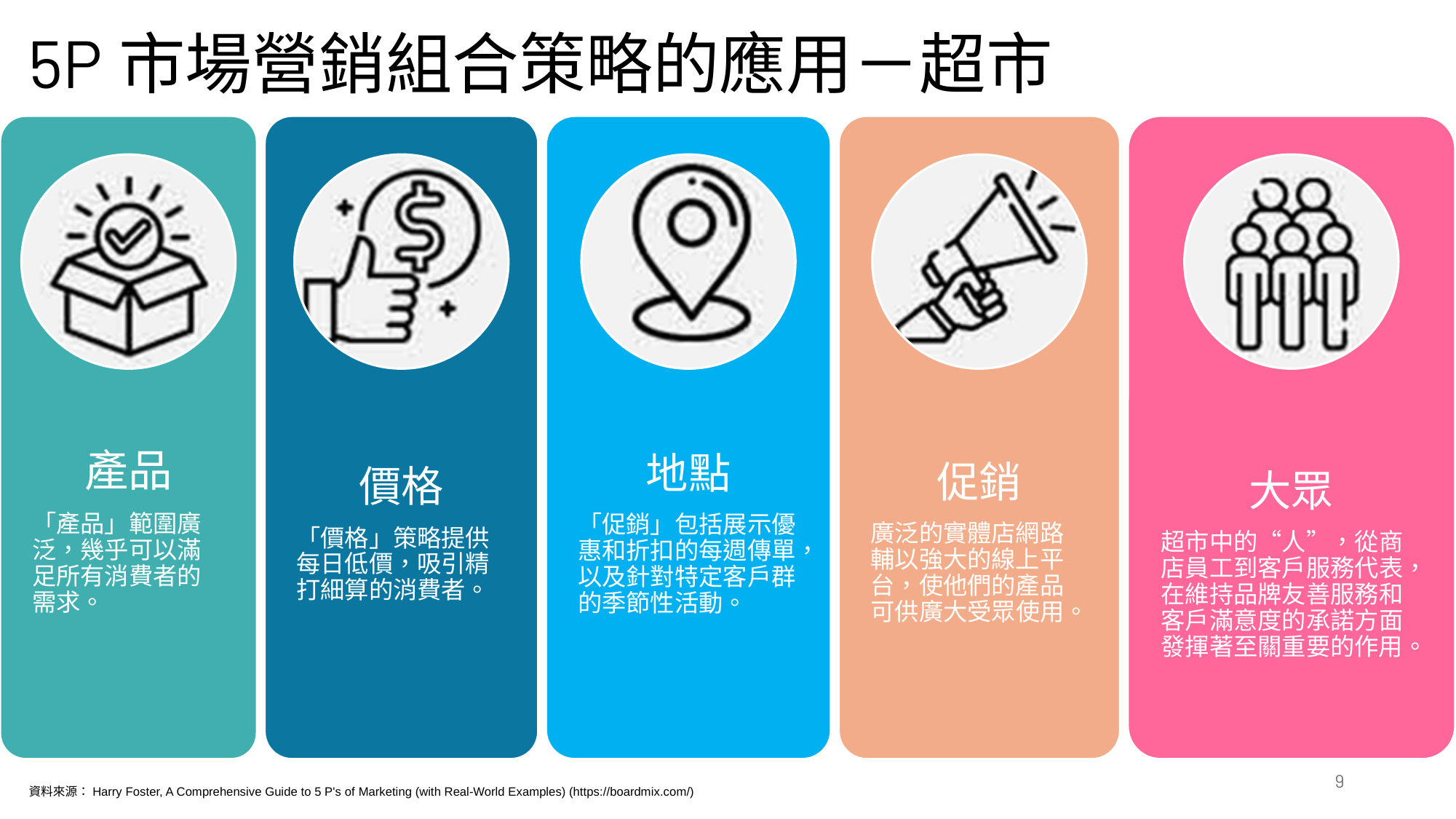

5P市場營銷組合策略的應用－超市

產品
「產品」範圍廣泛，幾乎可以滿足所有消費者的需求。

價格
「價格」策略提供每日低價，吸引精打細算的消費者。

地點
「促銷」包括展示優惠和折扣的每週傳單，以及針對特定客戶群的季節性活動。

促銷
廣泛的實體店網路輔以強大的線上平台，使他們的產品可供廣大受眾使用。

大眾
超市中的“人”，從商店員工到客戶服務代表，在維持品牌友善服務和客戶滿意度的承諾方面發揮著至關重要的作用。
9
資料來源：Harry Foster, A Comprehensive Guide to 5 P's of Marketing (with Real-World Examples) (https://boardmix.com/)